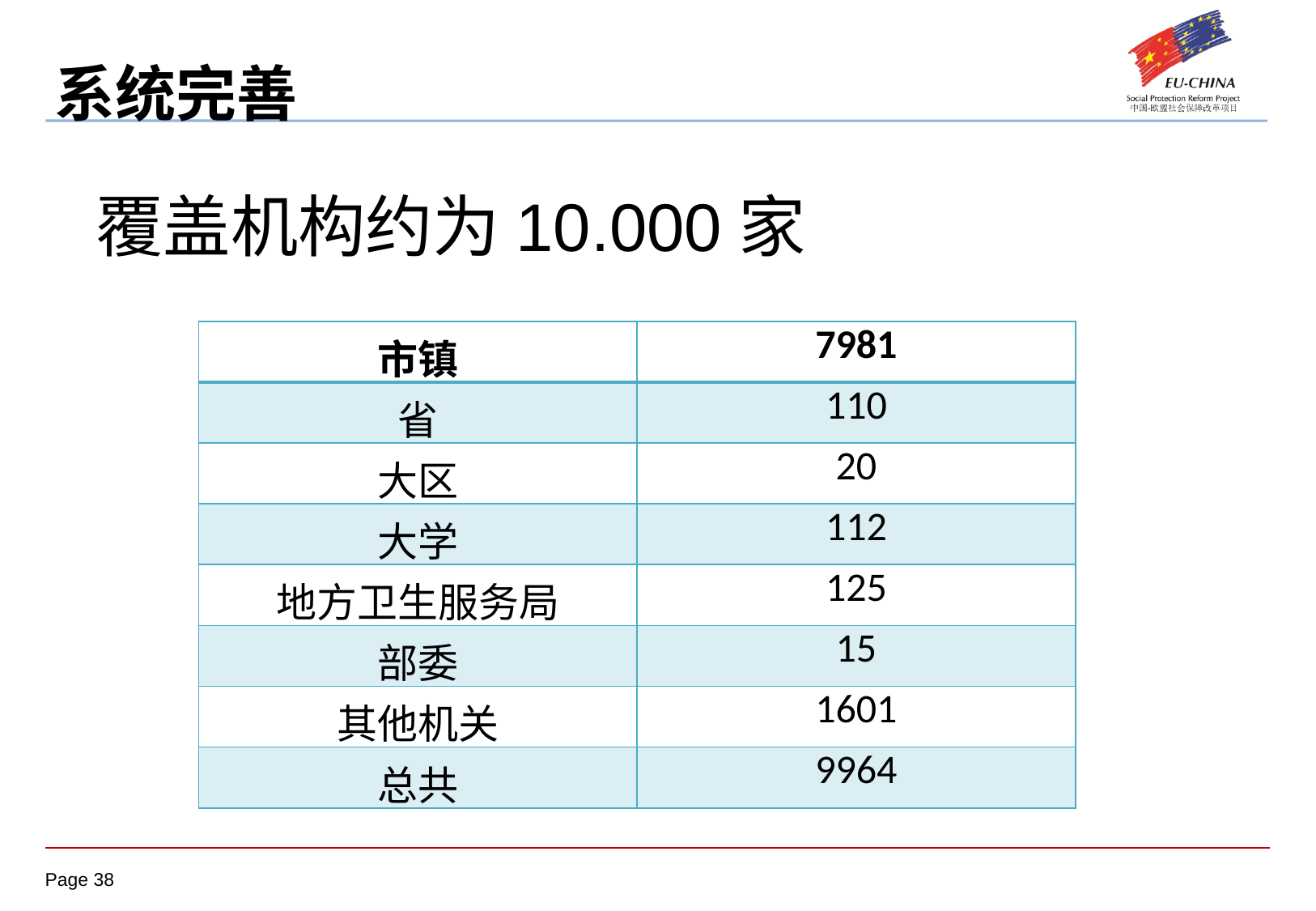

系统完善
覆盖机构约为10.000家

| 市镇 | 7981 |
| --- | --- |
| 省 | 110 |
| 大区 | 20 |
| 大学 | 112 |
| 地方卫生服务局 | 125 |
| 部委 | 15 |
| 其他机关 | 1601 |
| 总共 | 9964 |